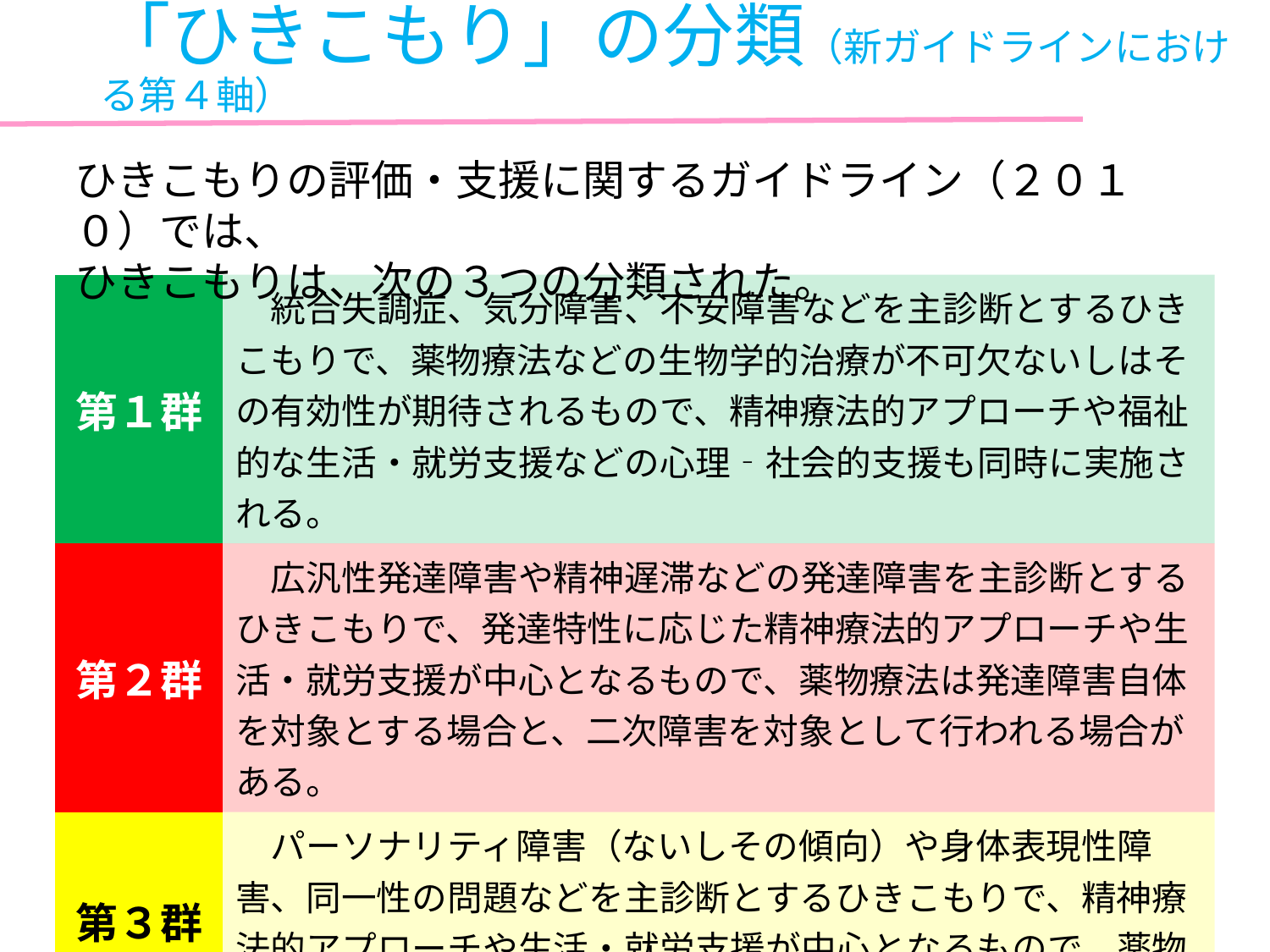

# 「ひきこもり」の分類（新ガイドラインにおける第４軸）
ひきこもりの評価・支援に関するガイドライン（２０１０）では、
ひきこもりは、次の３つの分類された。
| 第１群 | 統合失調症、気分障害、不安障害などを主診断とするひきこもりで、薬物療法などの生物学的治療が不可欠ないしはその有効性が期待されるもので、精神療法的アプローチや福祉的な生活・就労支援などの心理‐社会的支援も同時に実施される。 |
| --- | --- |
| 第２群 | 広汎性発達障害や精神遅滞などの発達障害を主診断とするひきこもりで、発達特性に応じた精神療法的アプローチや生活・就労支援が中心となるもので、薬物療法は発達障害自体を対象とする場合と、二次障害を対象として行われる場合がある。 |
| 第３群 | パーソナリティ障害（ないしその傾向）や身体表現性障害、同一性の問題などを主診断とするひきこもりで、精神療法的アプローチや生活・就労支援が中心となるもので、薬物療法は付加的に行われる場合がある。 |